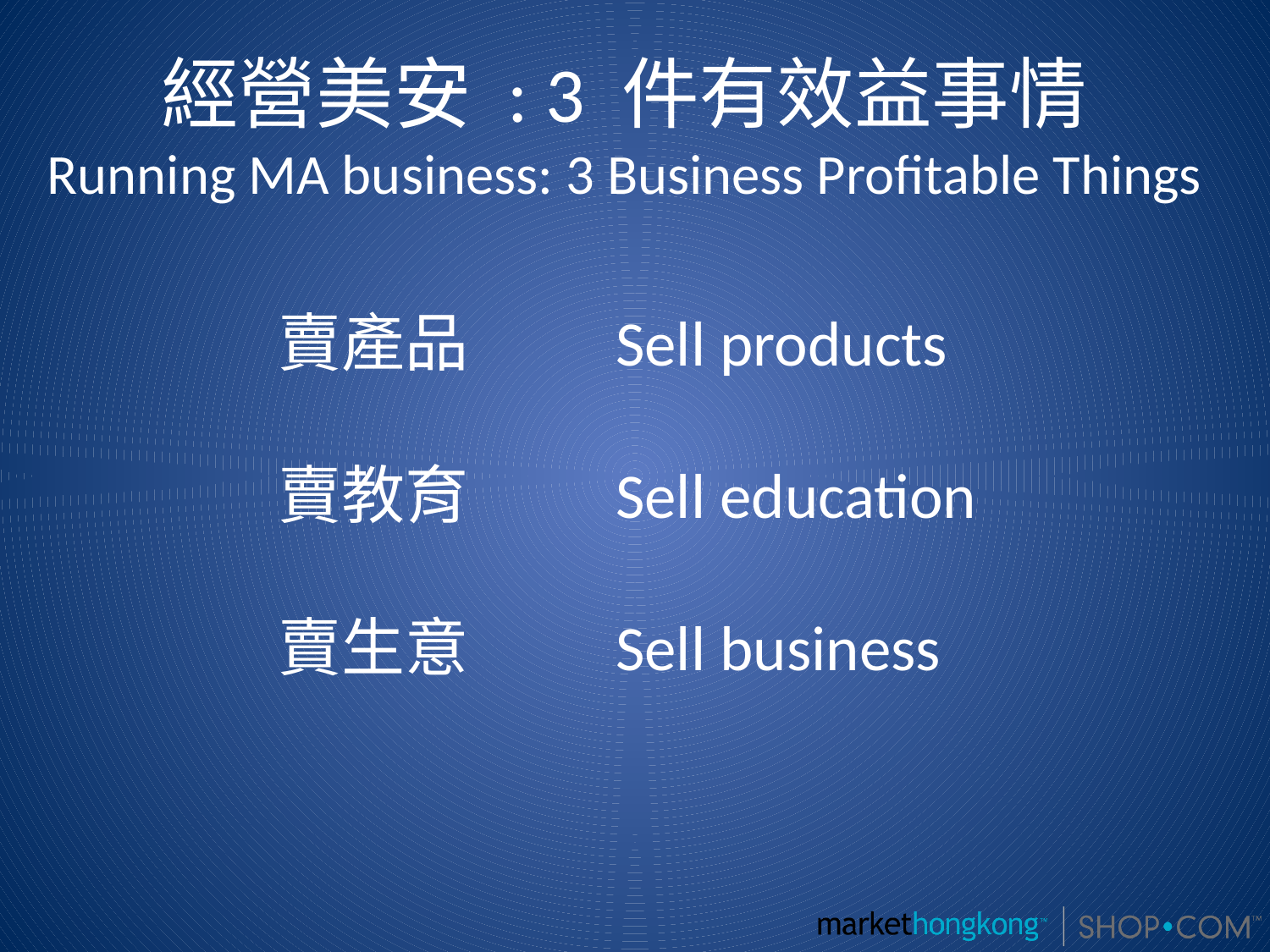

# 經營美安 : 3 件有效益事情 Running MA business: 3 Business Profitable Things
賣產品

賣教育

賣生意

Sell ​​products

Sell ​​education

Sell ​​business